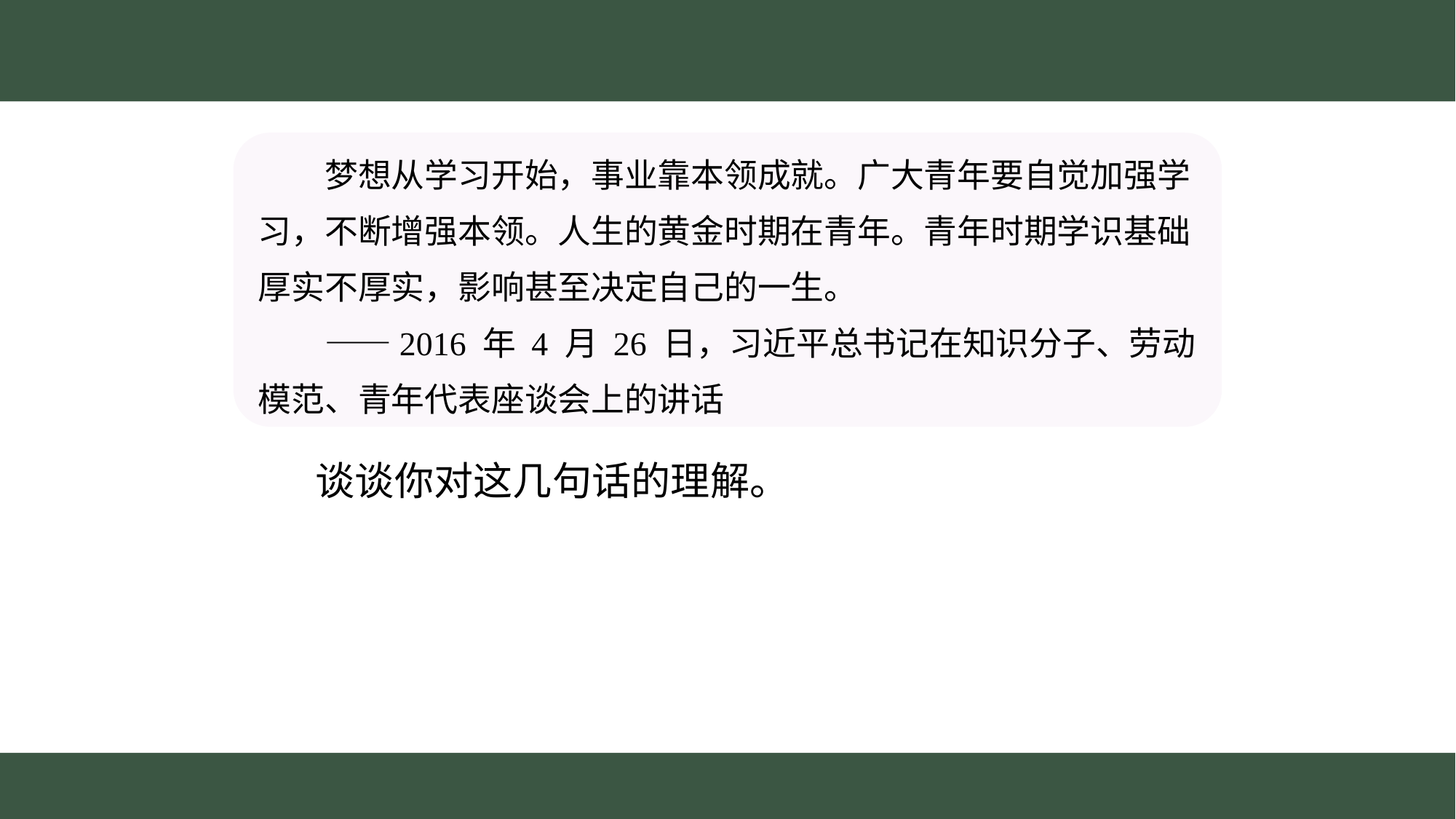

梦想从学习开始，事业靠本领成就。广大青年要自觉加强学
习，不断增强本领。人生的黄金时期在青年。青年时期学识基础
厚实不厚实，影响甚至决定自己的一生。
　　——2016 年 4 月 26 日，习近平总书记在知识分子、劳动模范、青年代表座谈会上的讲话
　　谈谈你对这几句话的理解。